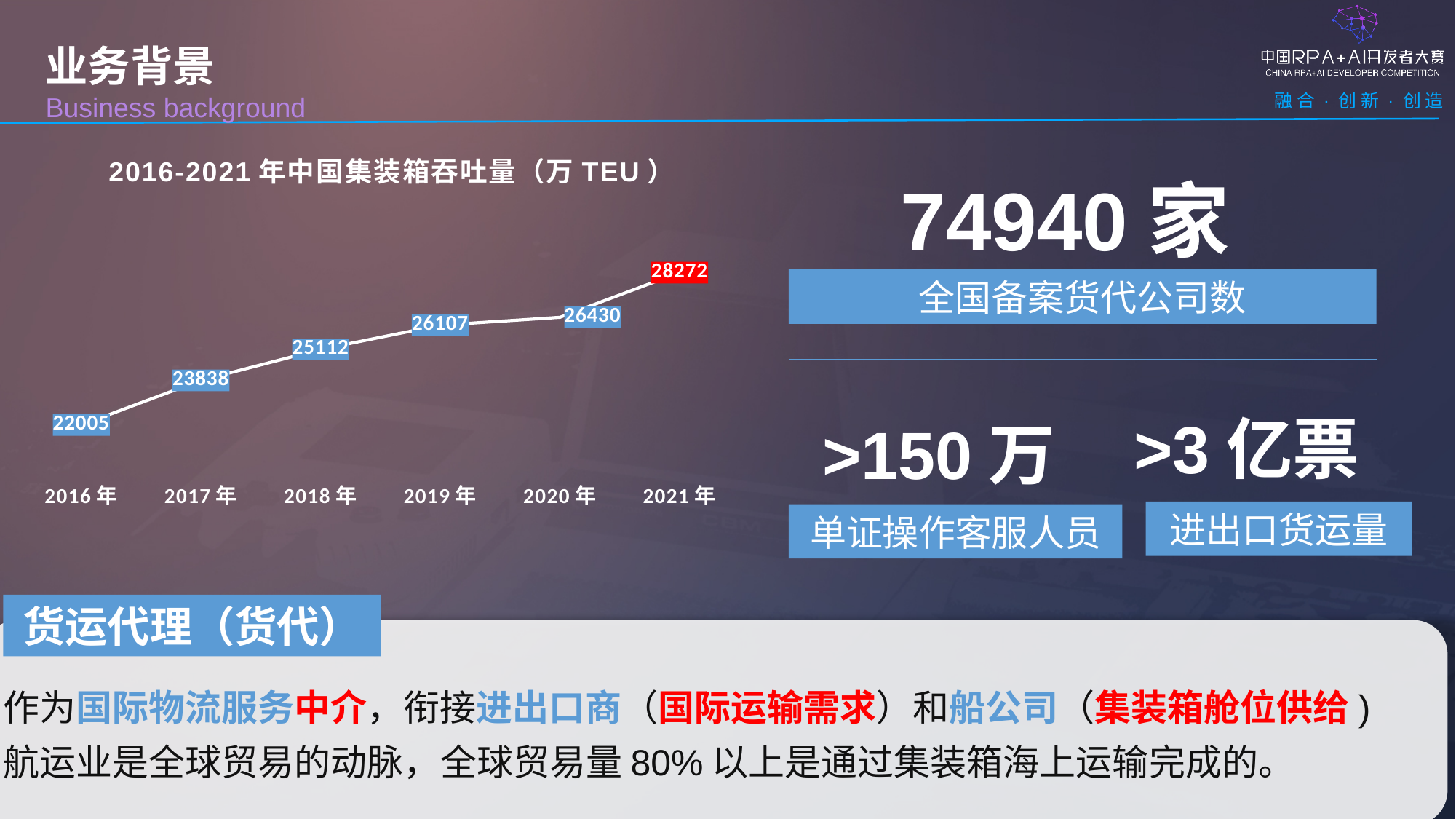

业务背景
Business background
2016-2021年中国集装箱吞吐量（万TEU）
74940家
全国备案货代公司数

### Chart

| Category | 吞吐量 |
|---|---|
| 2016年 | 22005.0 |
| 2017年 | 23838.0 |
| 2018年 | 25112.0 |
| 2019年 | 26107.0 |
| 2020年 | 26430.0 |
| 2021年 | 28272.0 |
>3亿票
进出口货运量
>150万
单证操作客服人员
货运代理（货代）

作为国际物流服务中介，衔接进出口商（国际运输需求）和船公司（集装箱舱位供给)
航运业是全球贸易的动脉，全球贸易量80%以上是通过集装箱海上运输完成的。